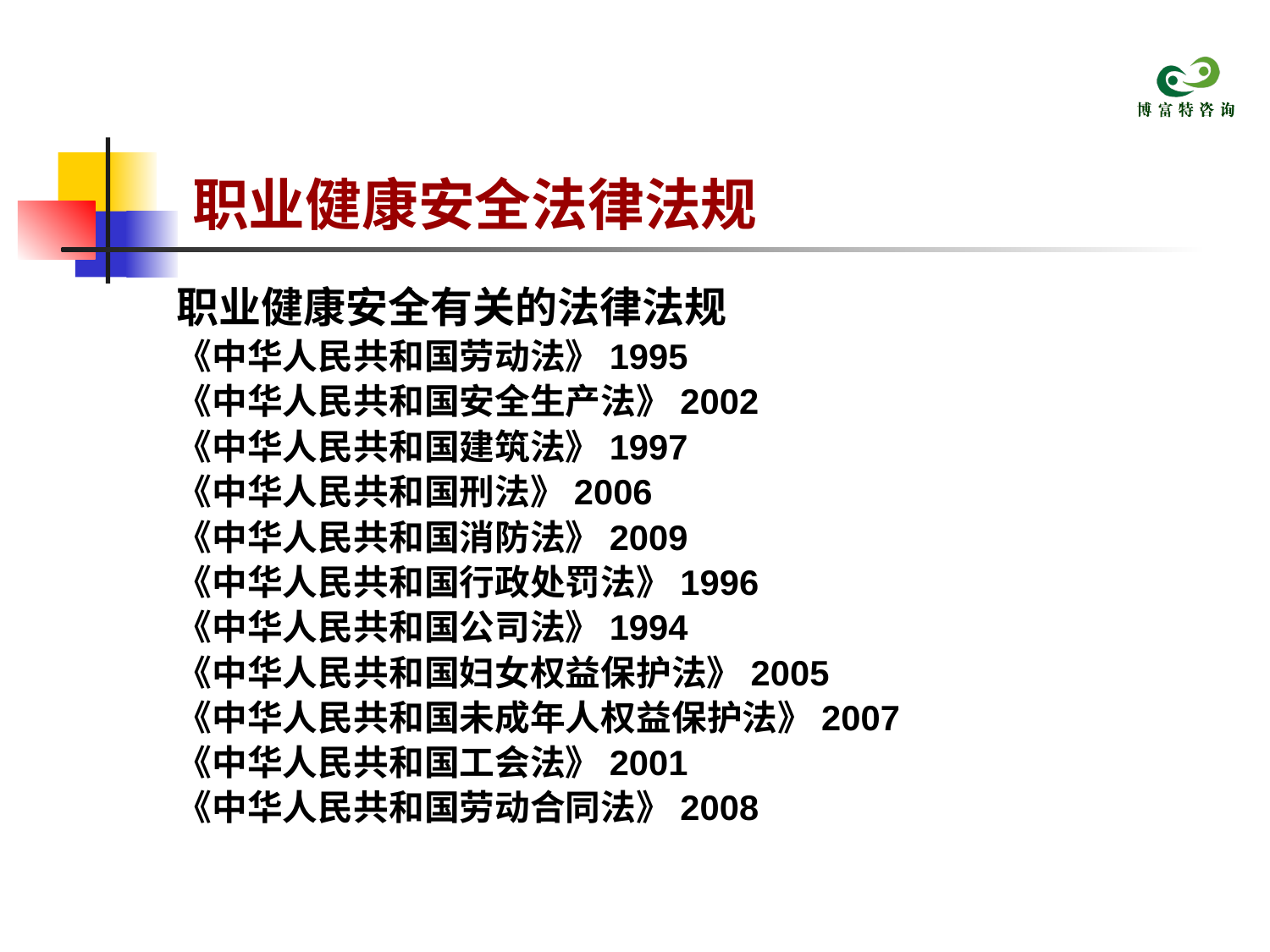

# 职业健康安全法律法规
职业健康安全有关的法律法规
《中华人民共和国劳动法》1995
《中华人民共和国安全生产法》2002
《中华人民共和国建筑法》1997
《中华人民共和国刑法》2006
《中华人民共和国消防法》2009
《中华人民共和国行政处罚法》1996
《中华人民共和国公司法》1994
《中华人民共和国妇女权益保护法》2005
《中华人民共和国未成年人权益保护法》2007
《中华人民共和国工会法》2001
《中华人民共和国劳动合同法》2008

164